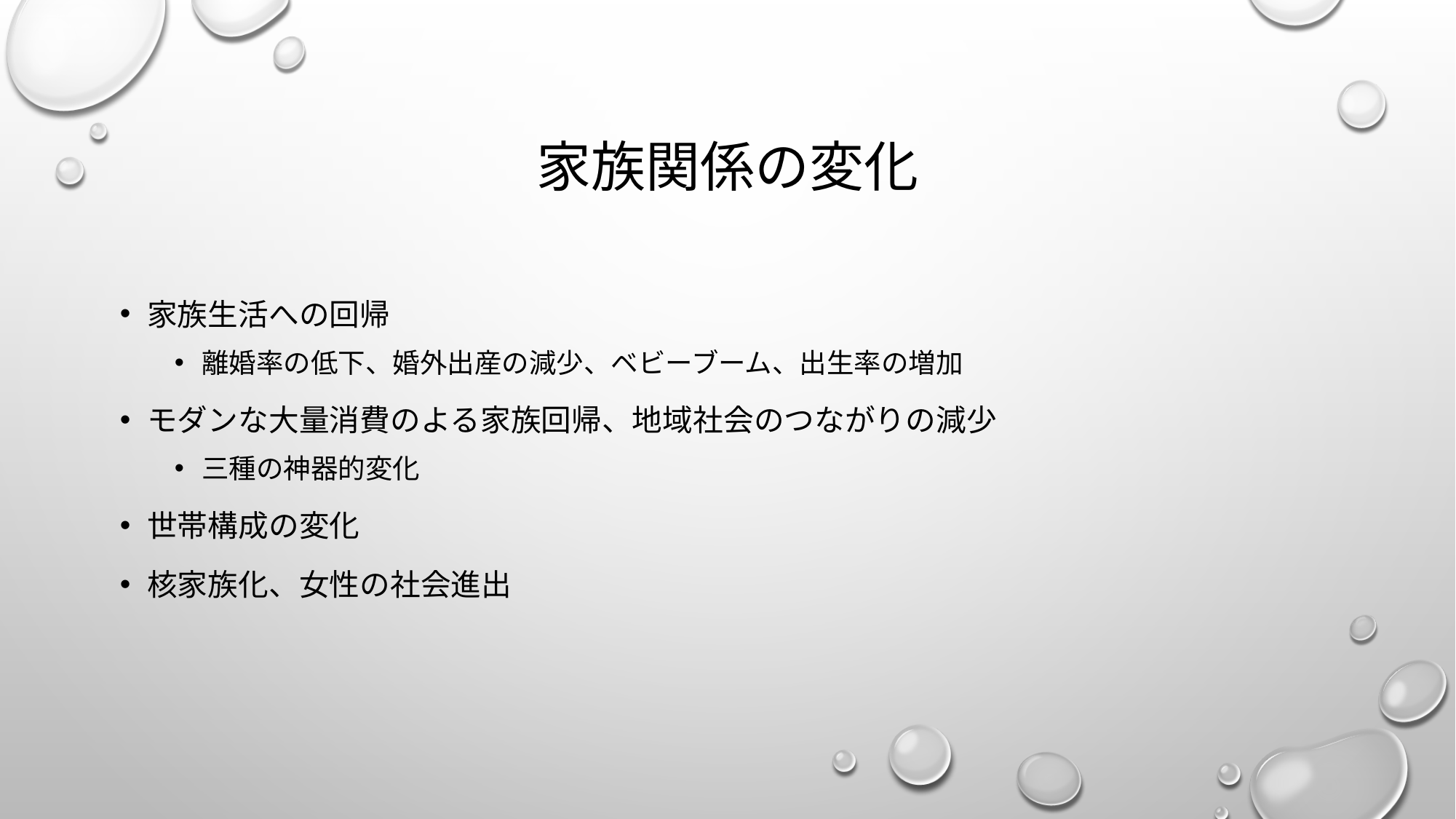

# 家族関係の変化
家族生活への回帰
離婚率の低下、婚外出産の減少、ベビーブーム、出生率の増加
モダンな大量消費のよる家族回帰、地域社会のつながりの減少
三種の神器的変化
世帯構成の変化
核家族化、女性の社会進出